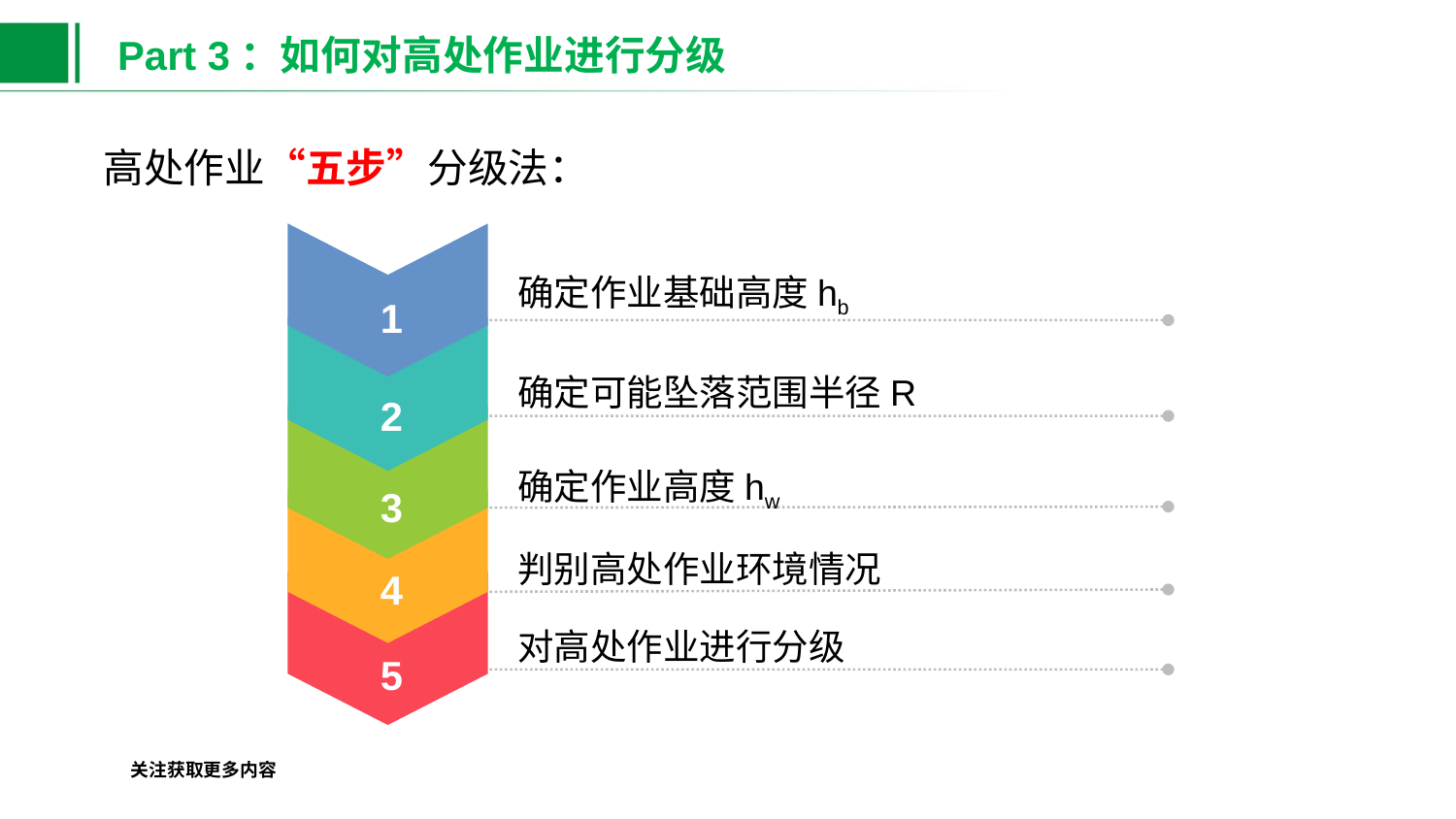

Part 3：如何对高处作业进行分级
高处作业“五步”分级法：

1

2

3

4

5
确定作业基础高度hb
确定可能坠落范围半径R
确定作业高度hw
判别高处作业环境情况
对高处作业进行分级
关注获取更多内容
12